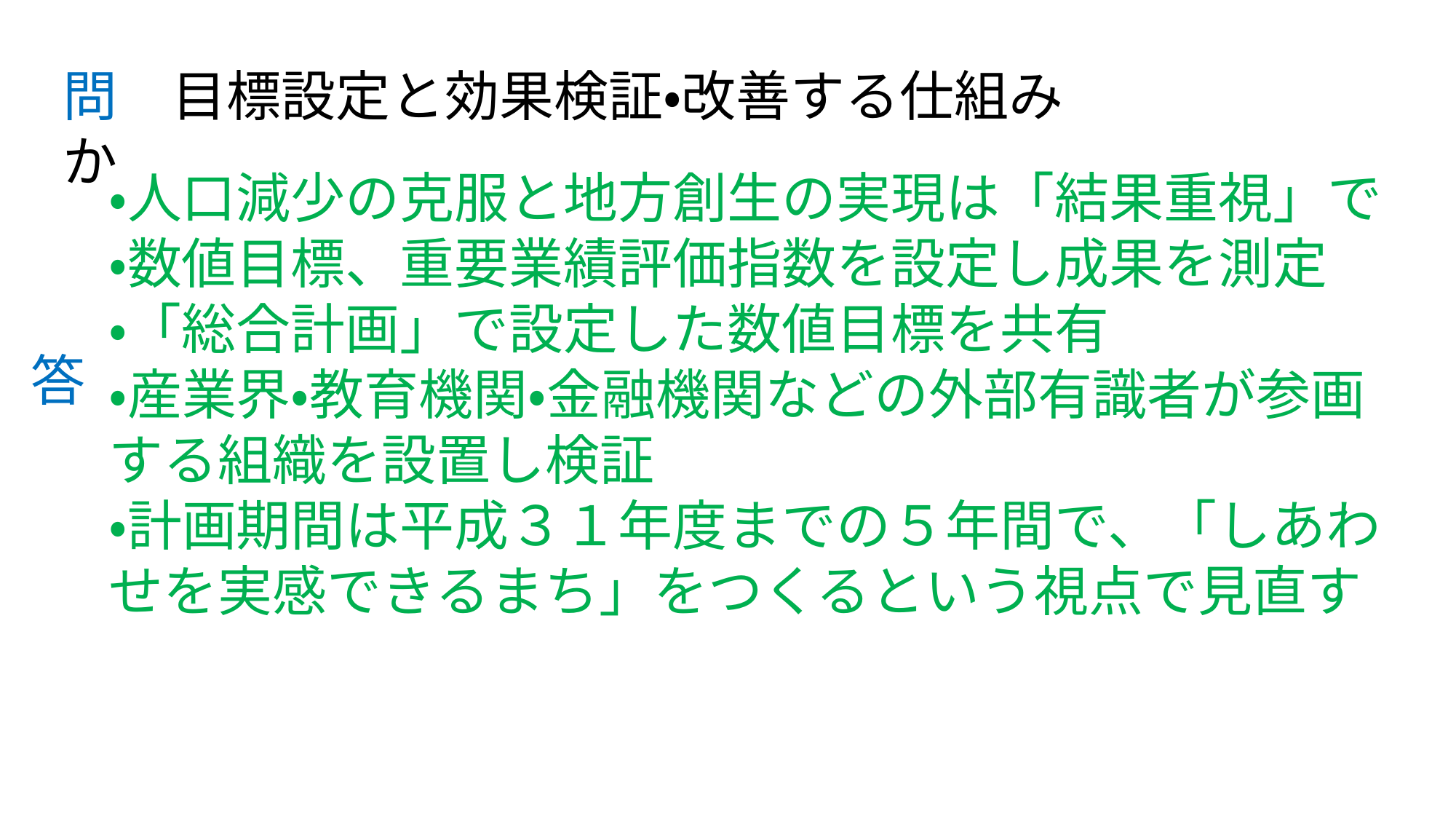

問　目標設定と効果検証・改善する仕組みか
・人口減少の克服と地方創生の実現は「結果重視」で
・数値目標、重要業績評価指数を設定し成果を測定
・「総合計画」で設定した数値目標を共有
・産業界・教育機関・金融機関などの外部有識者が参画する組織を設置し検証
・計画期間は平成３１年度までの５年間で、「しあわせを実感できるまち」をつくるという視点で見直す
答